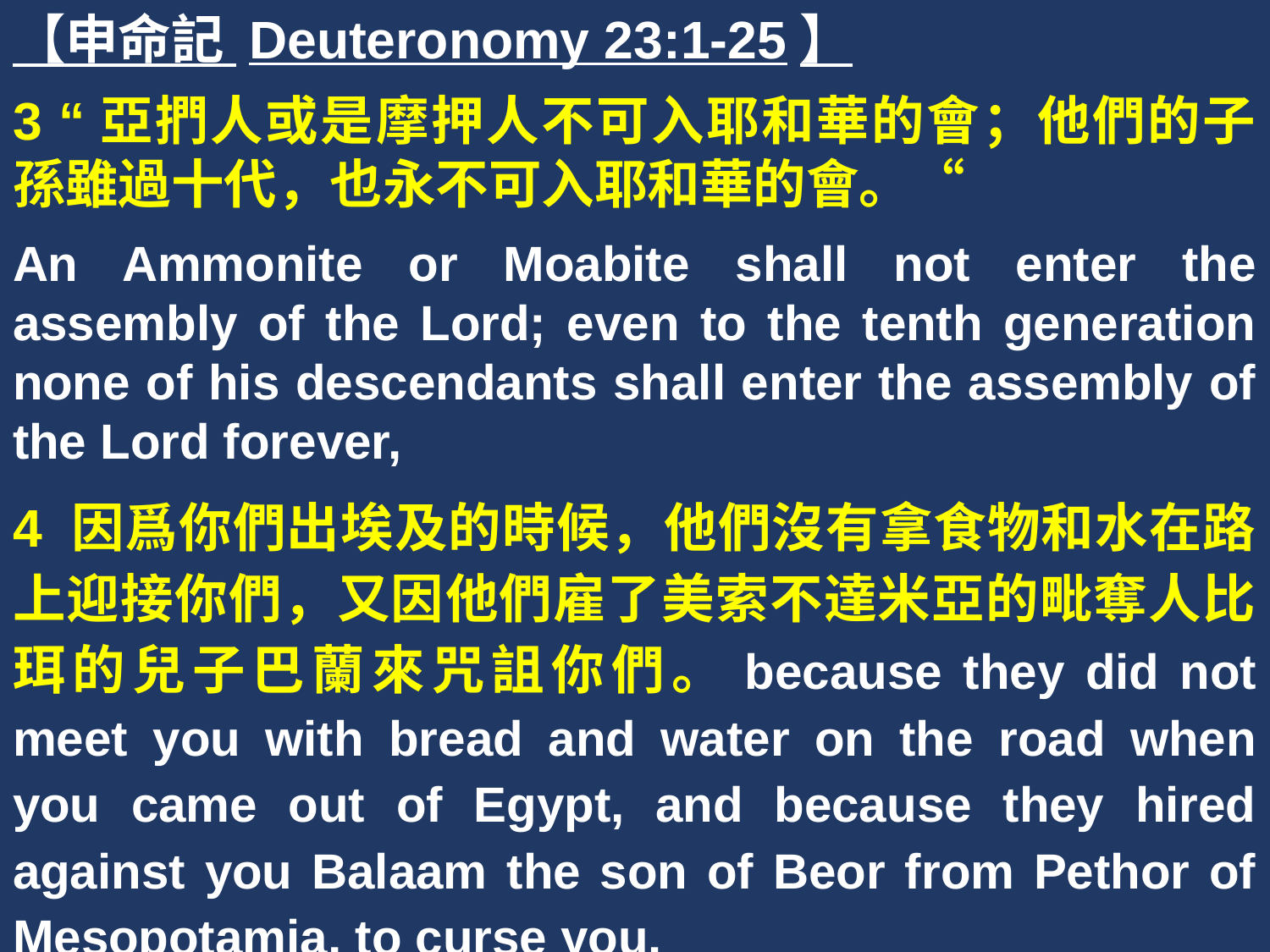

【申命記 Deuteronomy 23:1-25】
3 “亞捫人或是摩押人不可入耶和華的會；他們的子孫雖過十代，也永不可入耶和華的會。“
An Ammonite or Moabite shall not enter the assembly of the Lord; even to the tenth generation none of his descendants shall enter the assembly of the Lord forever,
4 因爲你們出埃及的時候，他們沒有拿食物和水在路上迎接你們，又因他們雇了美索不達米亞的毗奪人比珥的兒子巴蘭來咒詛你們。because they did not meet you with bread and water on the road when you came out of Egypt, and because they hired against you Balaam the son of Beor from Pethor of Mesopotamia, to curse you.